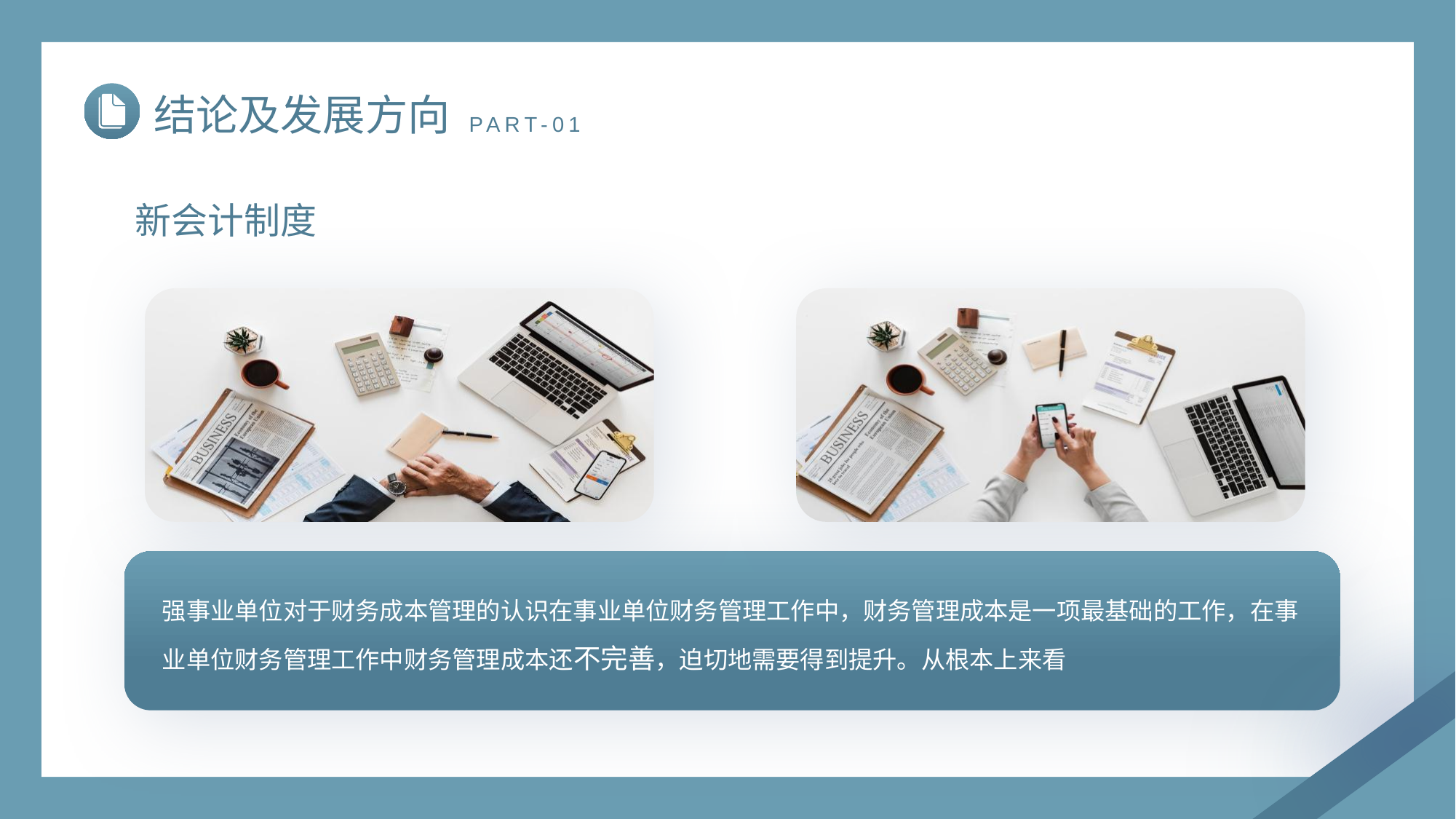

结论及发展方向
PART-01
新会计制度

强事业单位对于财务成本管理的认识在事业单位财务管理工作中，财务管理成本是一项最基础的工作，在事业单位财务管理工作中财务管理成本还不完善，迫切地需要得到提升。从根本上来看